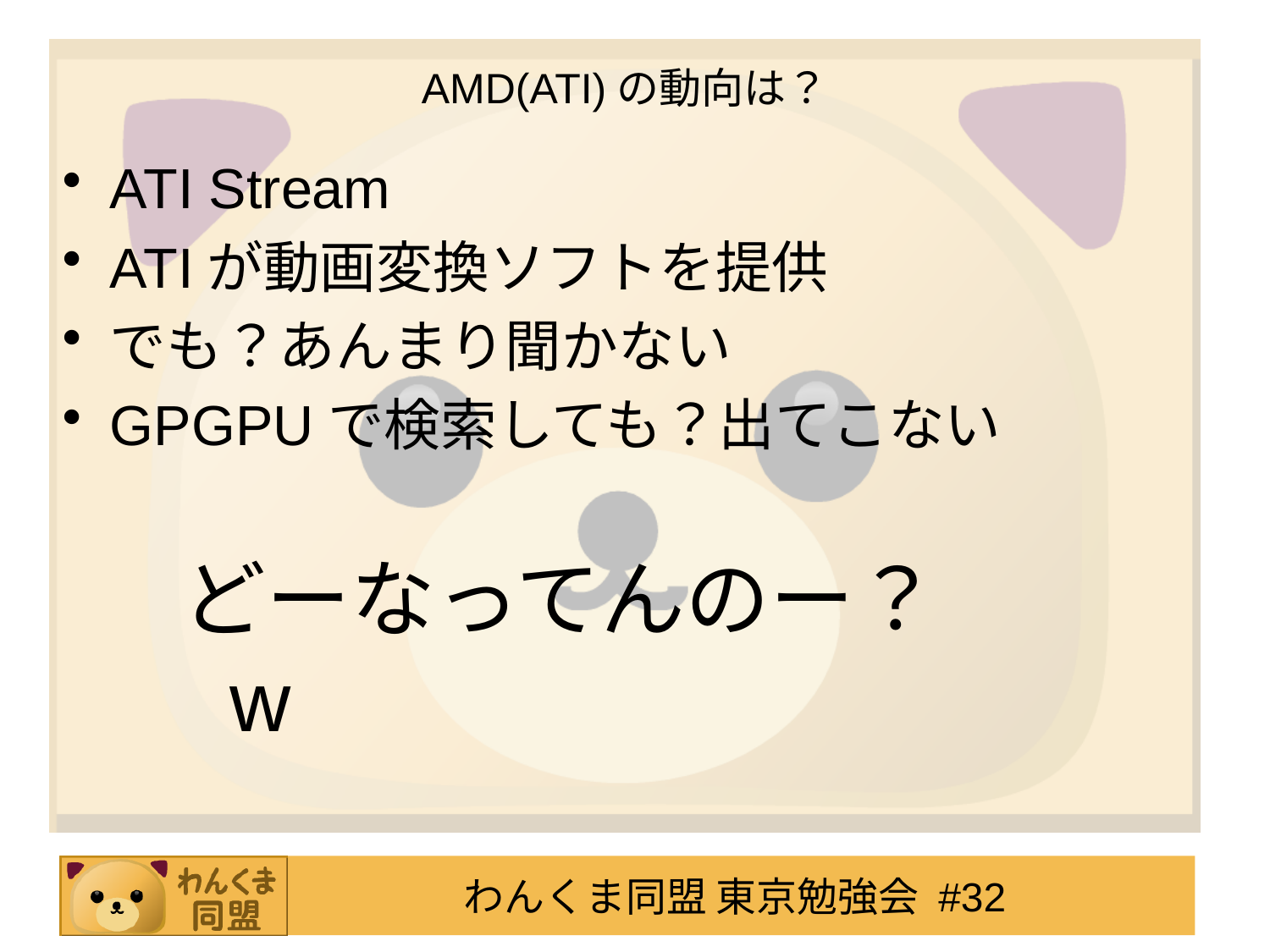

# AMD(ATI)の動向は？
ATI Stream
ATIが動画変換ソフトを提供
でも？あんまり聞かない
GPGPUで検索しても？出てこない
どーなってんのー？w